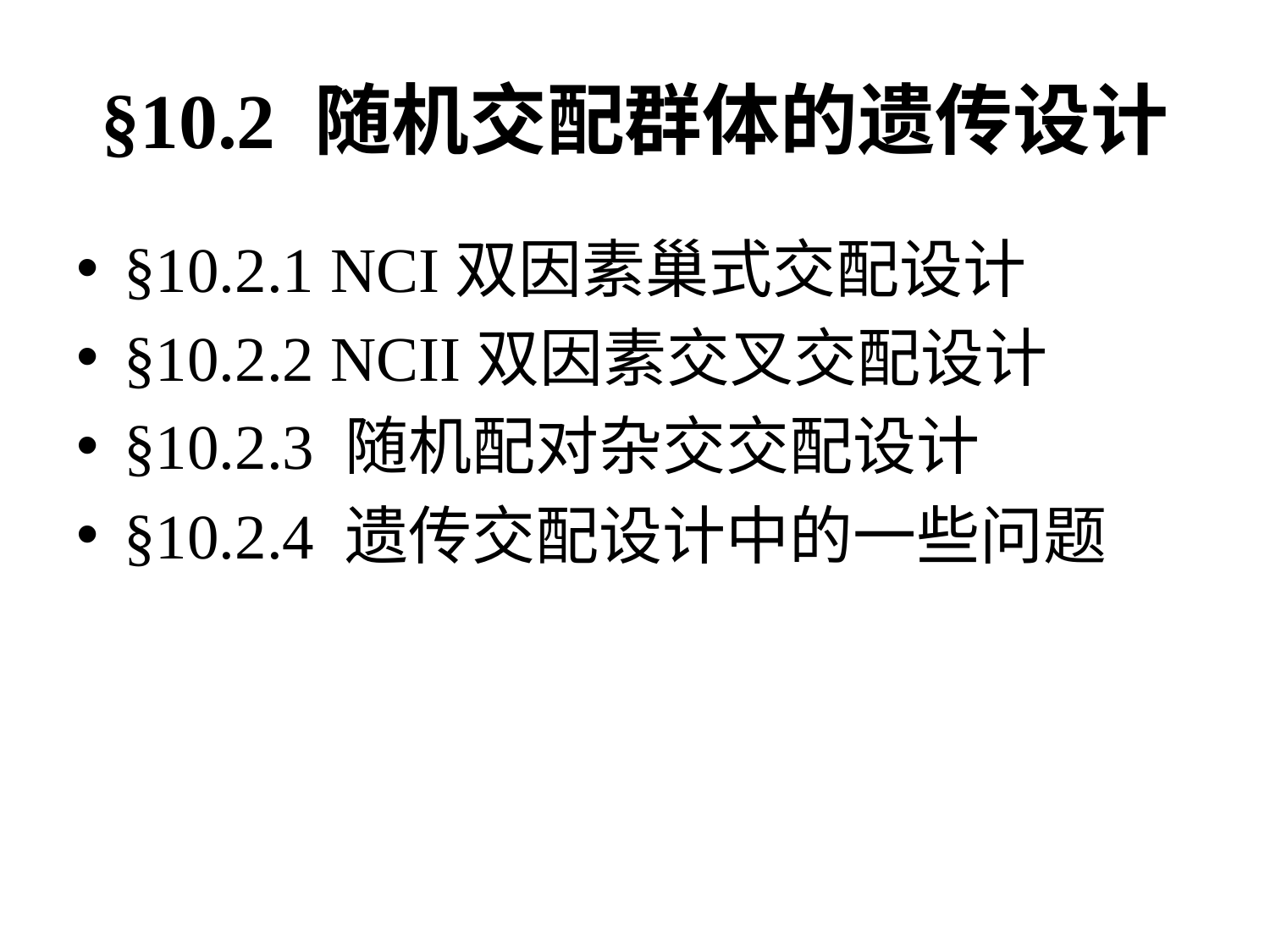

# §10.2 随机交配群体的遗传设计
§10.2.1 NCI双因素巢式交配设计
§10.2.2 NCII双因素交叉交配设计
§10.2.3 随机配对杂交交配设计
§10.2.4 遗传交配设计中的一些问题